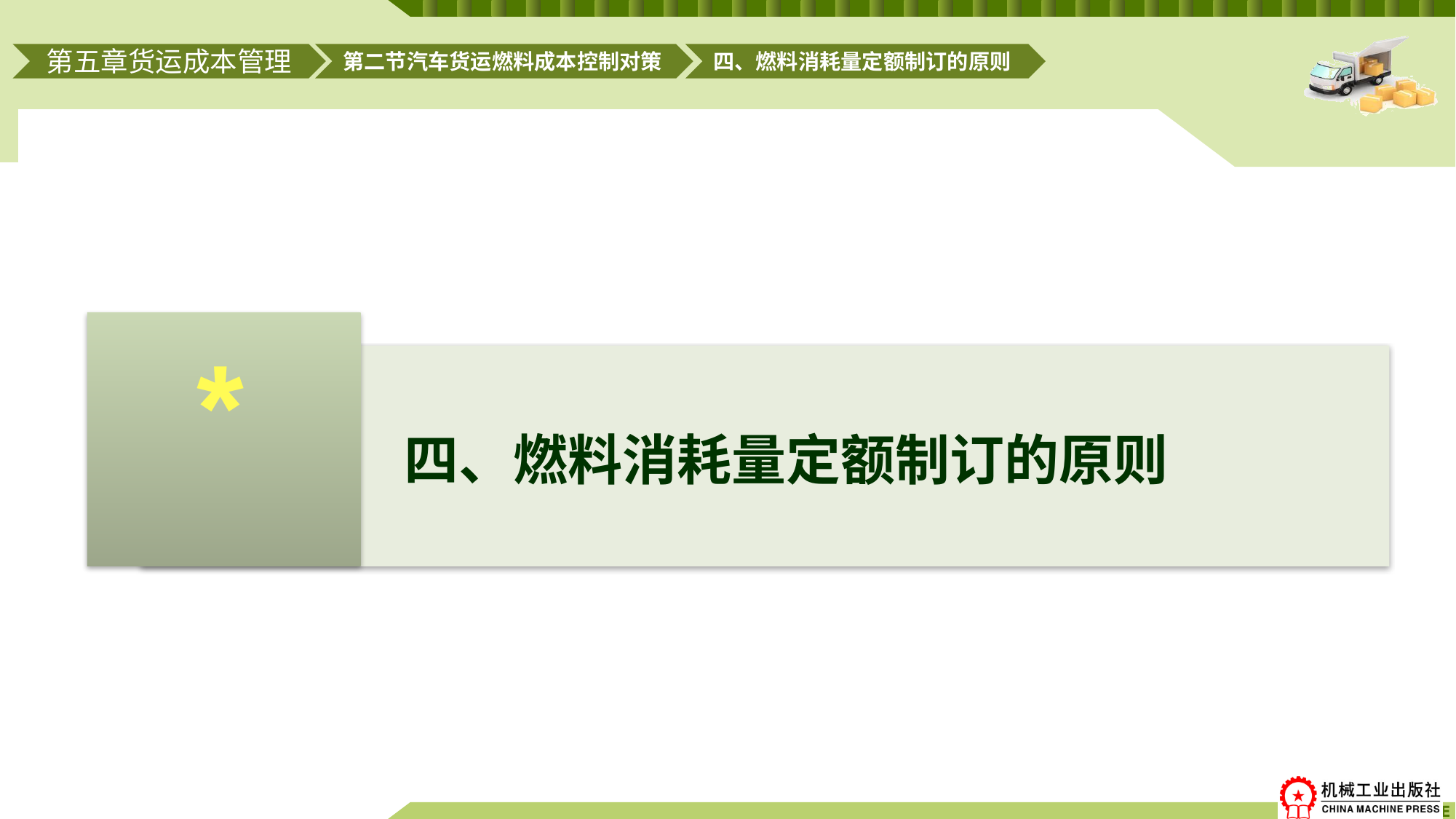

第二节汽车货运燃料成本控制对策
四、燃料消耗量定额制订的原则
第五章货运成本管理
四、燃料消耗量定额制订的原则
*